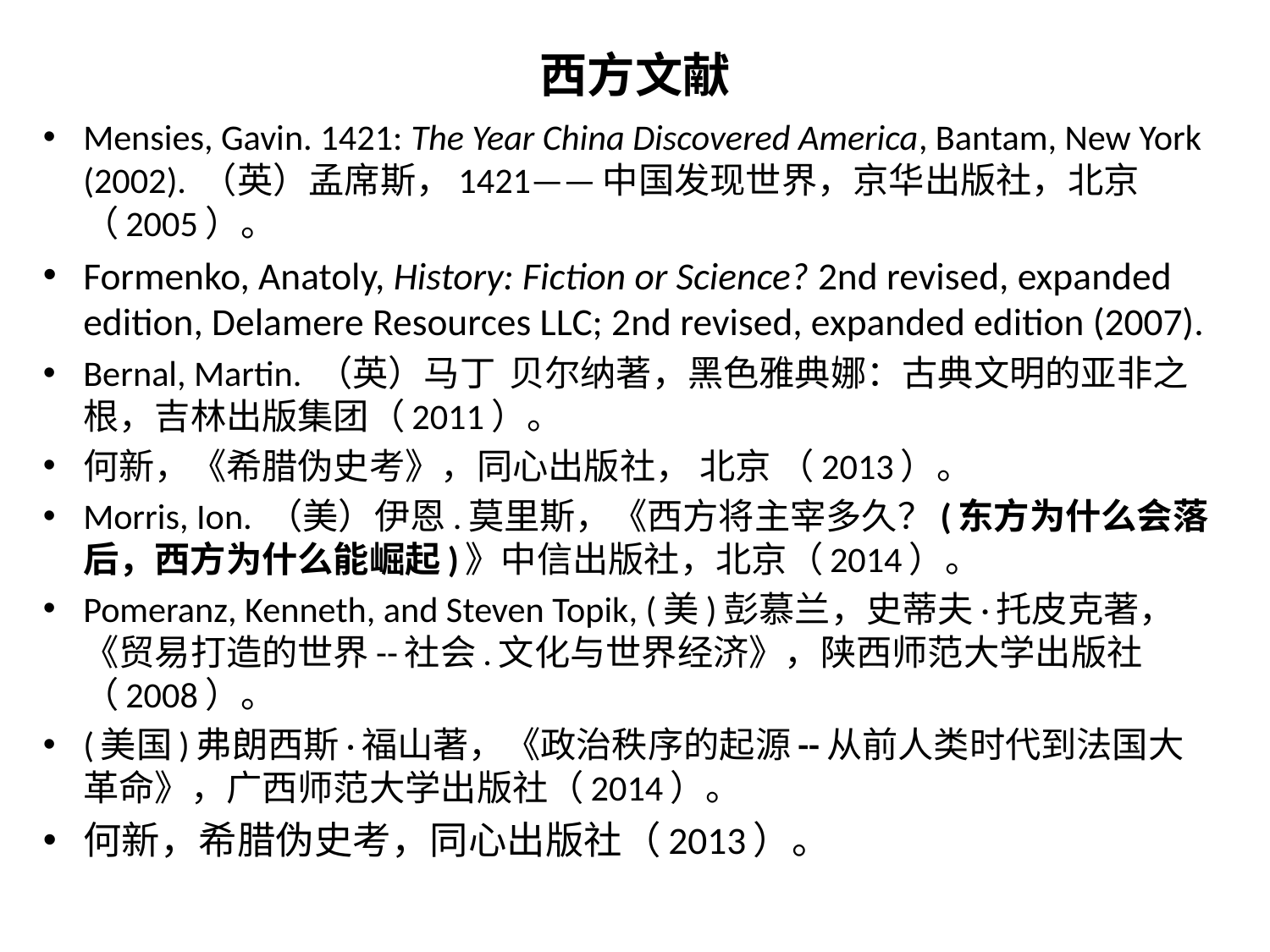

# 西方文献
Mensies, Gavin. 1421: The Year China Discovered America, Bantam, New York (2002). （英）孟席斯，1421——中国发现世界，京华出版社，北京（2005）。
Formenko, Anatoly, History: Fiction or Science? 2nd revised, expanded edition, Delamere Resources LLC; 2nd revised, expanded edition (2007).
Bernal, Martin. （英）马丁贝尔纳著，黑色雅典娜：古典文明的亚非之根，吉林出版集团（2011）。
何新，《希腊伪史考》，同心出版社， 北京 （2013）。
Morris, Ion. （美）伊恩.莫里斯，《西方将主宰多久？(东方为什么会落后，西方为什么能崛起)》中信出版社，北京（2014）。
Pomeranz, Kenneth, and Steven Topik, (美)彭慕兰，史蒂夫·托皮克著，《贸易打造的世界--社会.文化与世界经济》，陕西师范大学出版社（2008）。
(美国)弗朗西斯·福山著，《政治秩序的起源--从前人类时代到法国大革命》，广西师范大学出版社（2014）。
何新，希腊伪史考，同心出版社（2013）。